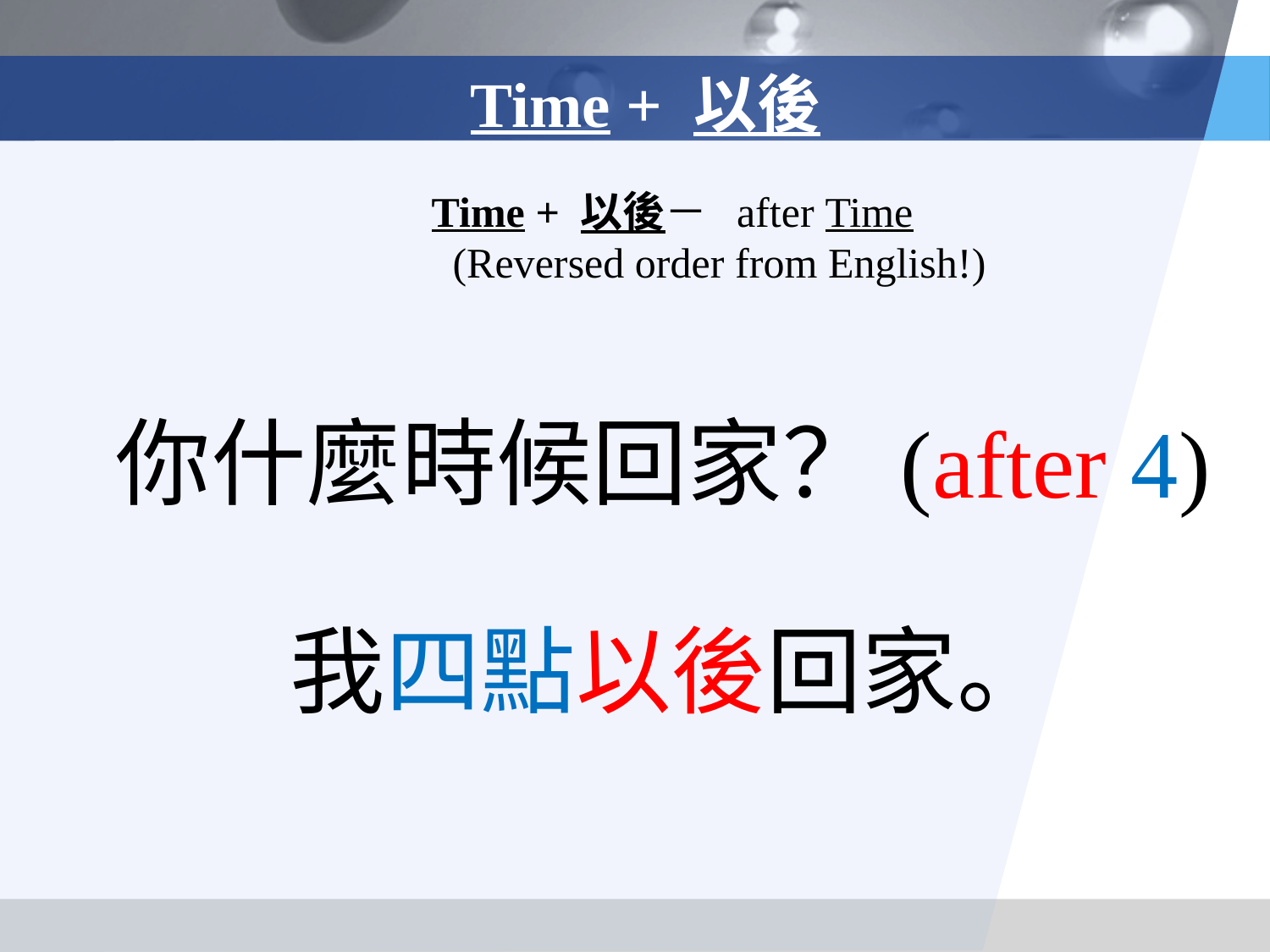

Time + 以後
Time + 以後－  after Time
  (Reversed order from English!)
你什麼時候回家？(after 4)
 我四點以後回家。